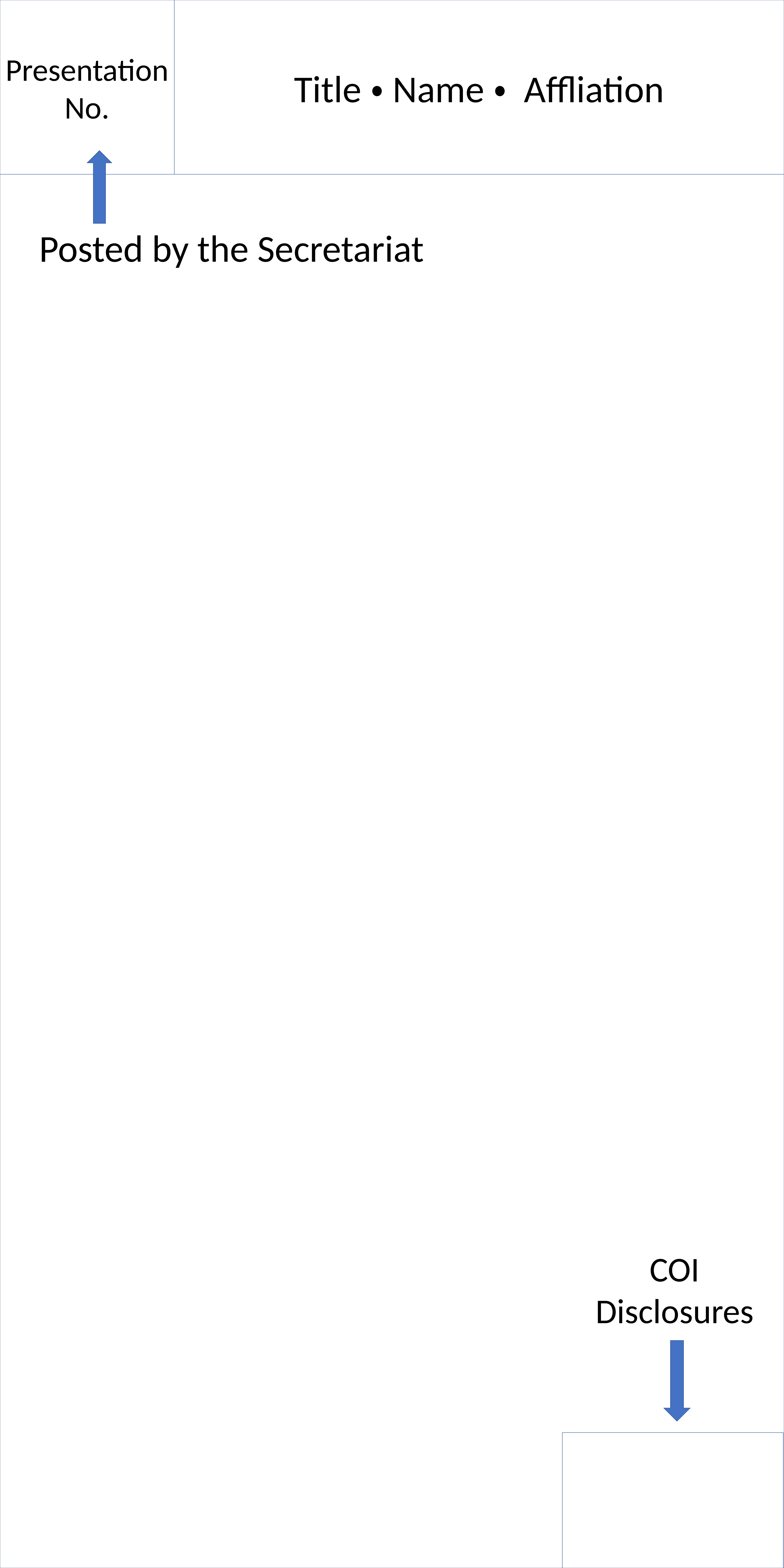

Presentation
No.
Title・Name・ Affliation

Posted by the Secretariat
COI
Disclosures